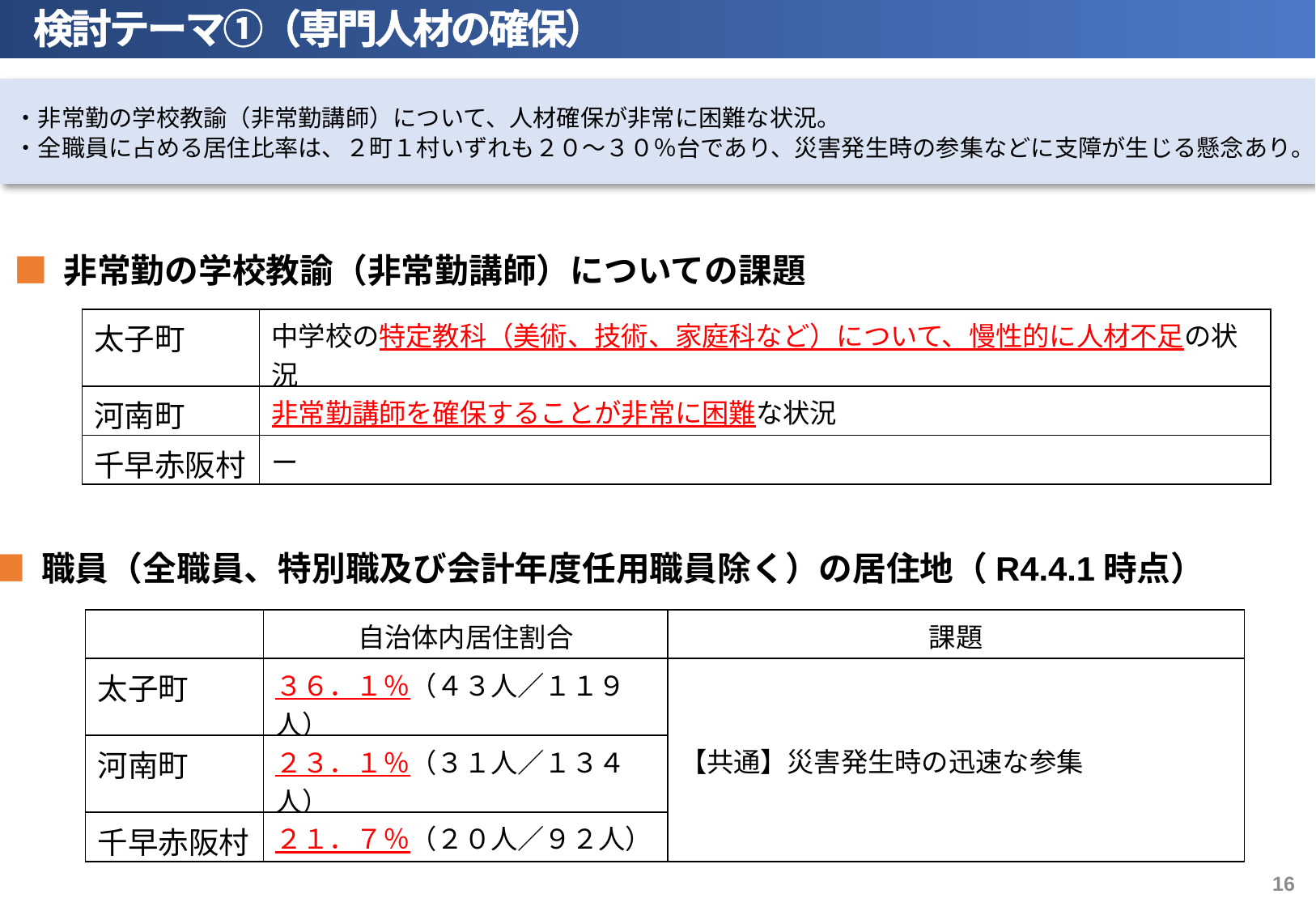

検討テーマ①（専門人材の確保）

・非常勤の学校教諭（非常勤講師）について、人材確保が非常に困難な状況。
・全職員に占める居住比率は、２町１村いずれも２０～３０％台であり、災害発生時の参集などに支障が生じる懸念あり。
■ 非常勤の学校教諭（非常勤講師）についての課題
| 太子町 | 中学校の特定教科（美術、技術、家庭科など）について、慢性的に人材不足の状況 |
| --- | --- |
| 河南町 | 非常勤講師を確保することが非常に困難な状況 |
| 千早赤阪村 | ー |
■ 職員（全職員、特別職及び会計年度任用職員除く）の居住地（R4.4.1時点）

|  | 自治体内居住割合 | 課題 |
| --- | --- | --- |
| 太子町 | ３６．１％（４３人／１１９人） | 【共通】災害発生時の迅速な参集 |
| 河南町 | ２３．１％（３１人／１３４人） |  |
| 千早赤阪村 | ２１．７％（２０人／９２人） |  |
16